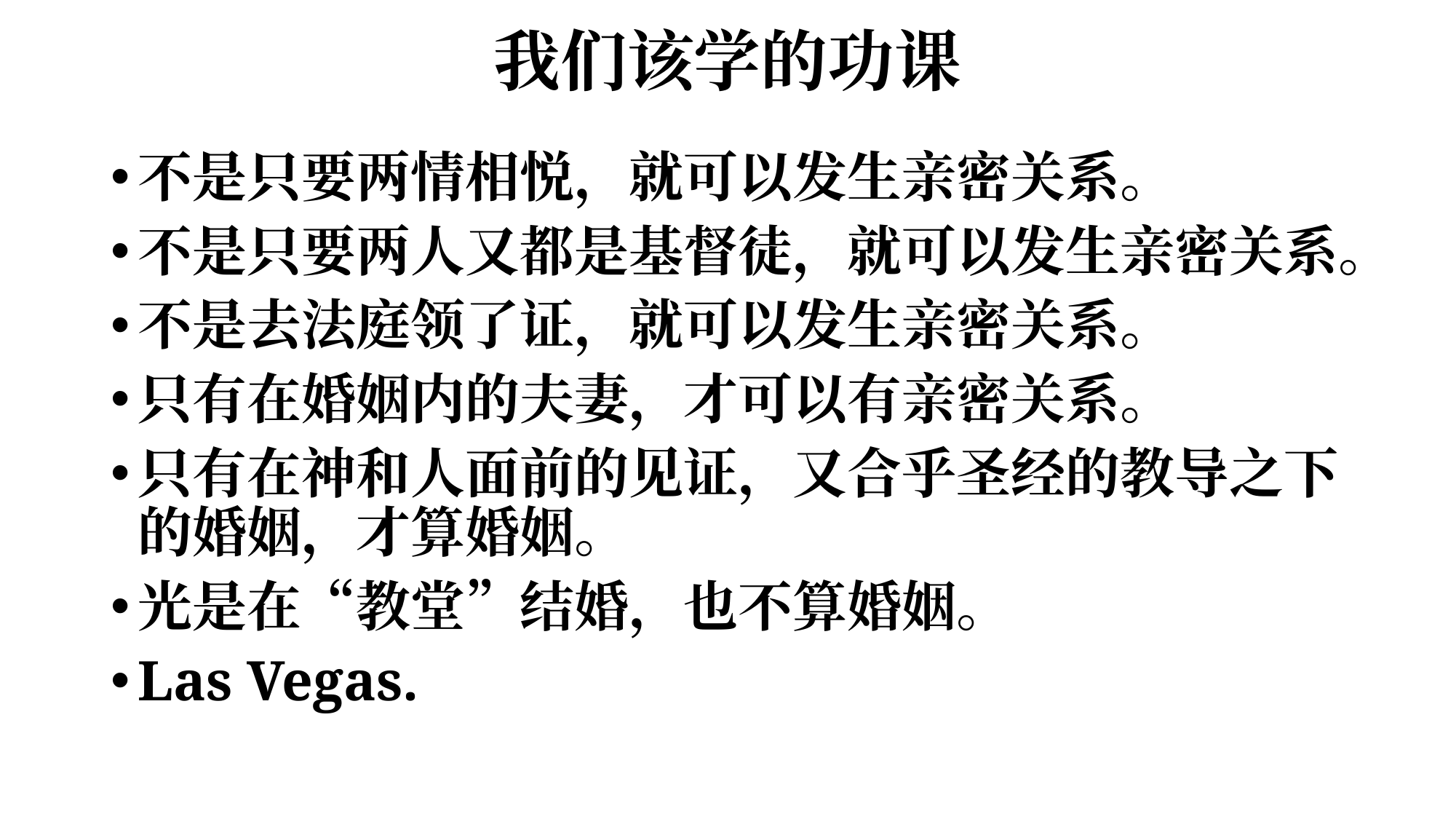

# 我们该学的功课
不是只要两情相悦，就可以发生亲密关系。
不是只要两人又都是基督徒，就可以发生亲密关系。
不是去法庭领了证，就可以发生亲密关系。
只有在婚姻内的夫妻，才可以有亲密关系。
只有在神和人面前的见证，又合乎圣经的教导之下的婚姻，才算婚姻。
光是在“教堂”结婚，也不算婚姻。
Las Vegas.